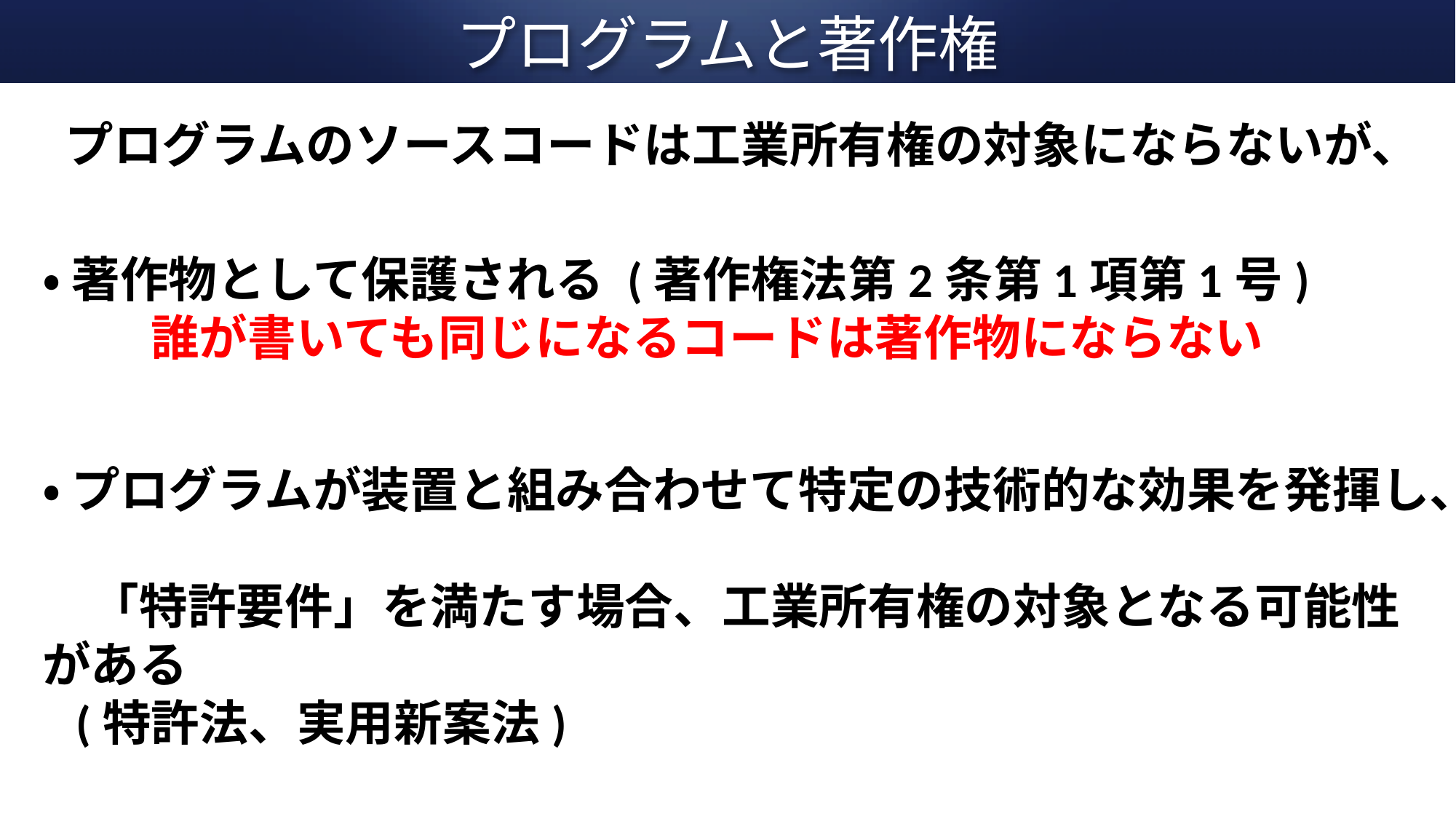

# プログラムと著作権
 プログラムのソースコードは工業所有権の対象にならないが、
・ 著作物として保護される (著作権法第2条第1項第1号)
　　 誰が書いても同じになるコードは著作物にならない

・ プログラムが装置と組み合わせて特定の技術的な効果を発揮し、
　「特許要件」を満たす場合、工業所有権の対象となる可能性がある
  (特許法、実用新案法)